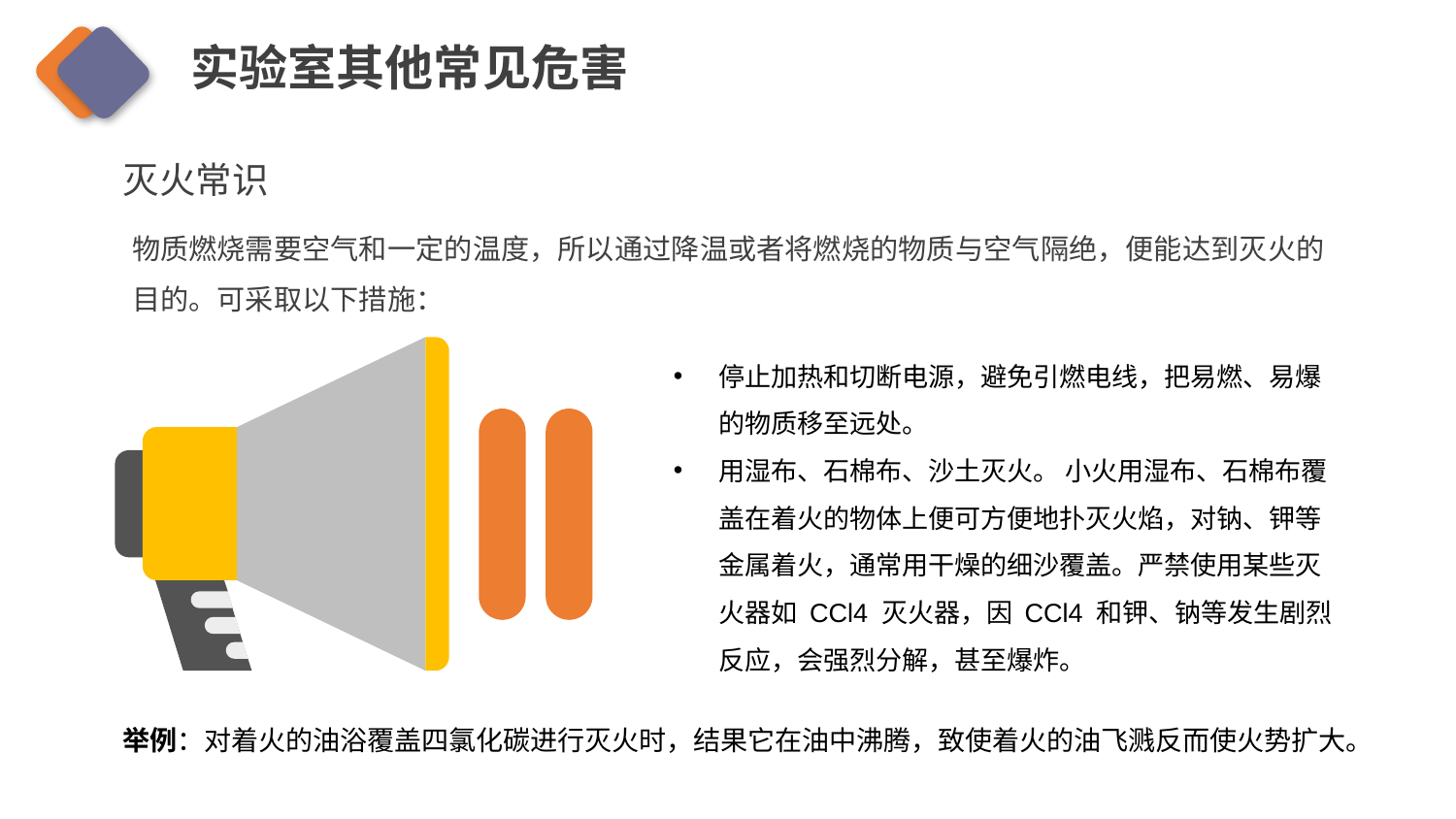

实验室其他常见危害
灭火常识
物质燃烧需要空气和一定的温度，所以通过降温或者将燃烧的物质与空气隔绝，便能达到灭火的目的。可采取以下措施：

停止加热和切断电源，避免引燃电线，把易燃、易爆的物质移至远处。
用湿布、石棉布、沙土灭火。 小火用湿布、石棉布覆盖在着火的物体上便可方便地扑灭火焰，对钠、钾等金属着火，通常用干燥的细沙覆盖。严禁使用某些灭火器如 CCl4 灭火器，因 CCl4 和钾、钠等发生剧烈反应，会强烈分解，甚至爆炸。
举例：对着火的油浴覆盖四氯化碳进行灭火时，结果它在油中沸腾，致使着火的油飞溅反而使火势扩大。